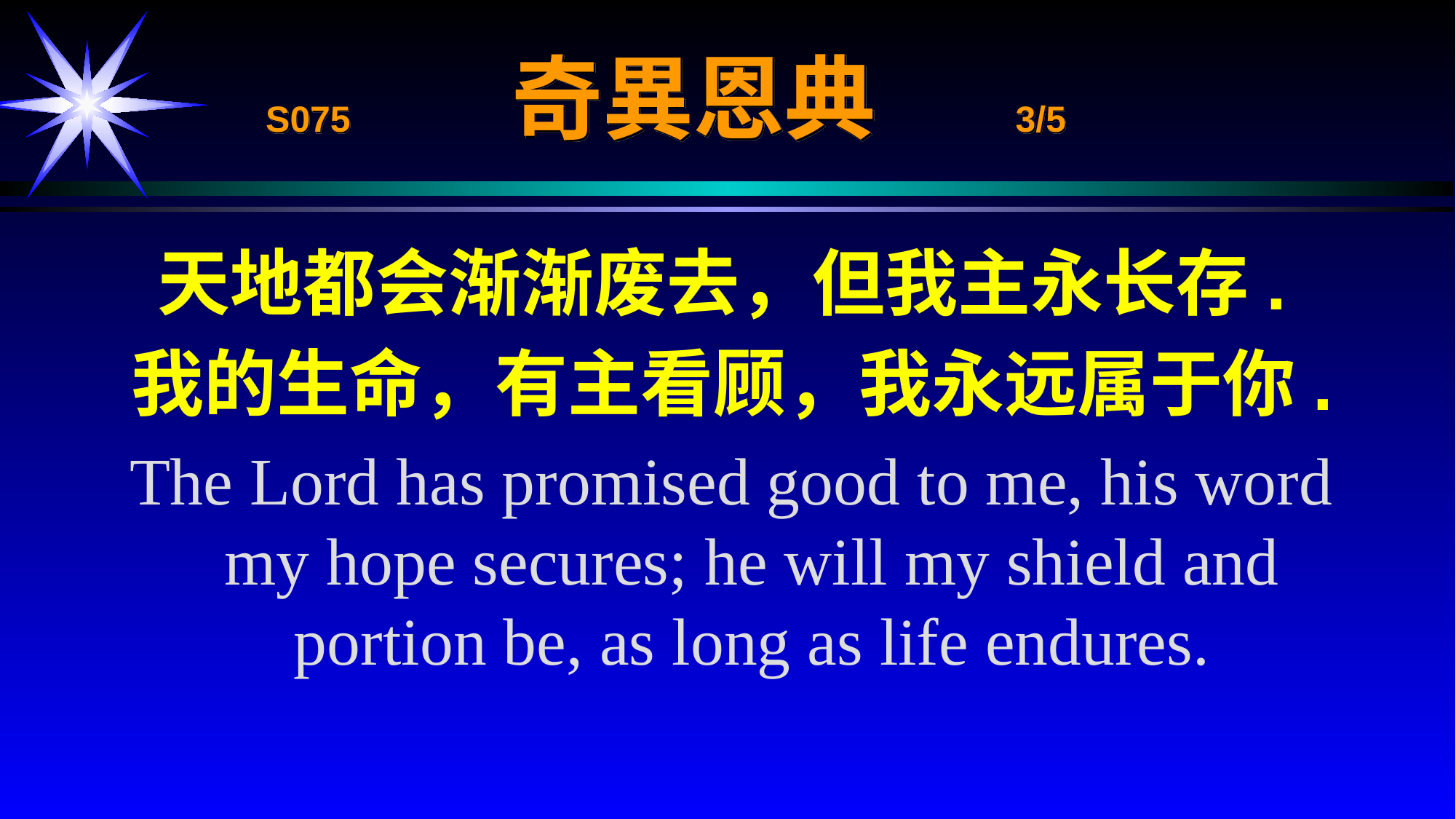

# S075               奇異恩典                3/5
天地都会渐渐废去，但我主永长存.
我的生命，有主看顾，我永远属于你.
The Lord has promised good to me, his word my hope secures; he will my shield and portion be, as long as life endures.